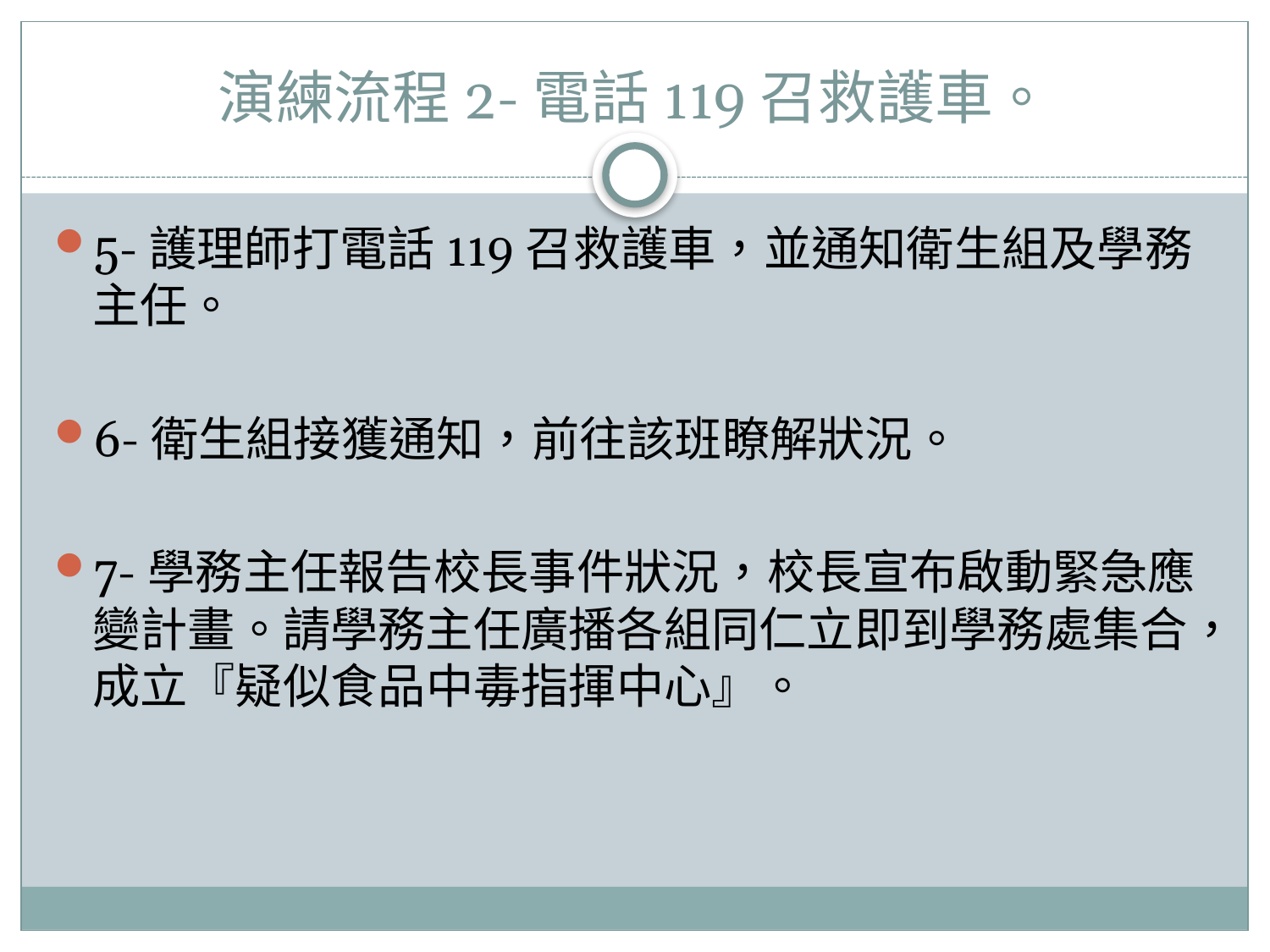

# 演練流程2-電話119召救護車。
5-護理師打電話119召救護車，並通知衛生組及學務主任。

6-衛生組接獲通知，前往該班瞭解狀況。

7-學務主任報告校長事件狀況，校長宣布啟動緊急應變計畫。請學務主任廣播各組同仁立即到學務處集合，成立『疑似食品中毒指揮中心』。